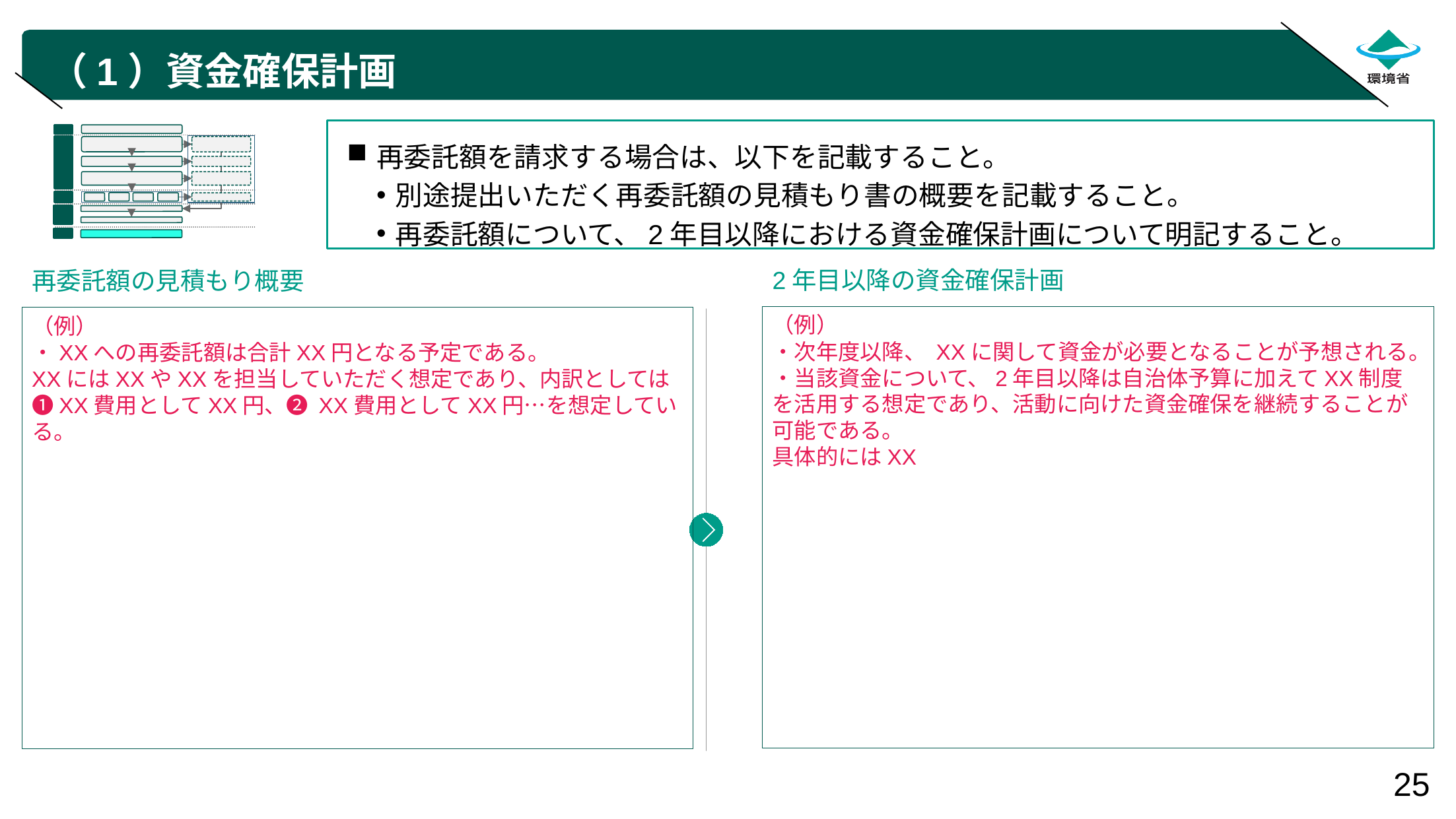

# （1）資金確保計画
再委託額を請求する場合は、以下を記載すること。
別途提出いただく再委託額の見積もり書の概要を記載すること。
再委託額について、2年目以降における資金確保計画について明記すること。

2年目以降の資金確保計画
再委託額の見積もり概要
（例）
・次年度以降、 XXに関して資金が必要となることが予想される。
・当該資金について、2年目以降は自治体予算に加えてXX制度を活用する想定であり、活動に向けた資金確保を継続することが可能である。
具体的にはXX

（例）
・XXへの再委託額は合計XX円となる予定である。
XXにはXXやXXを担当していただく想定であり、内訳としては❶XX費用としてXX円、❷ XX費用としてXX円…を想定している。